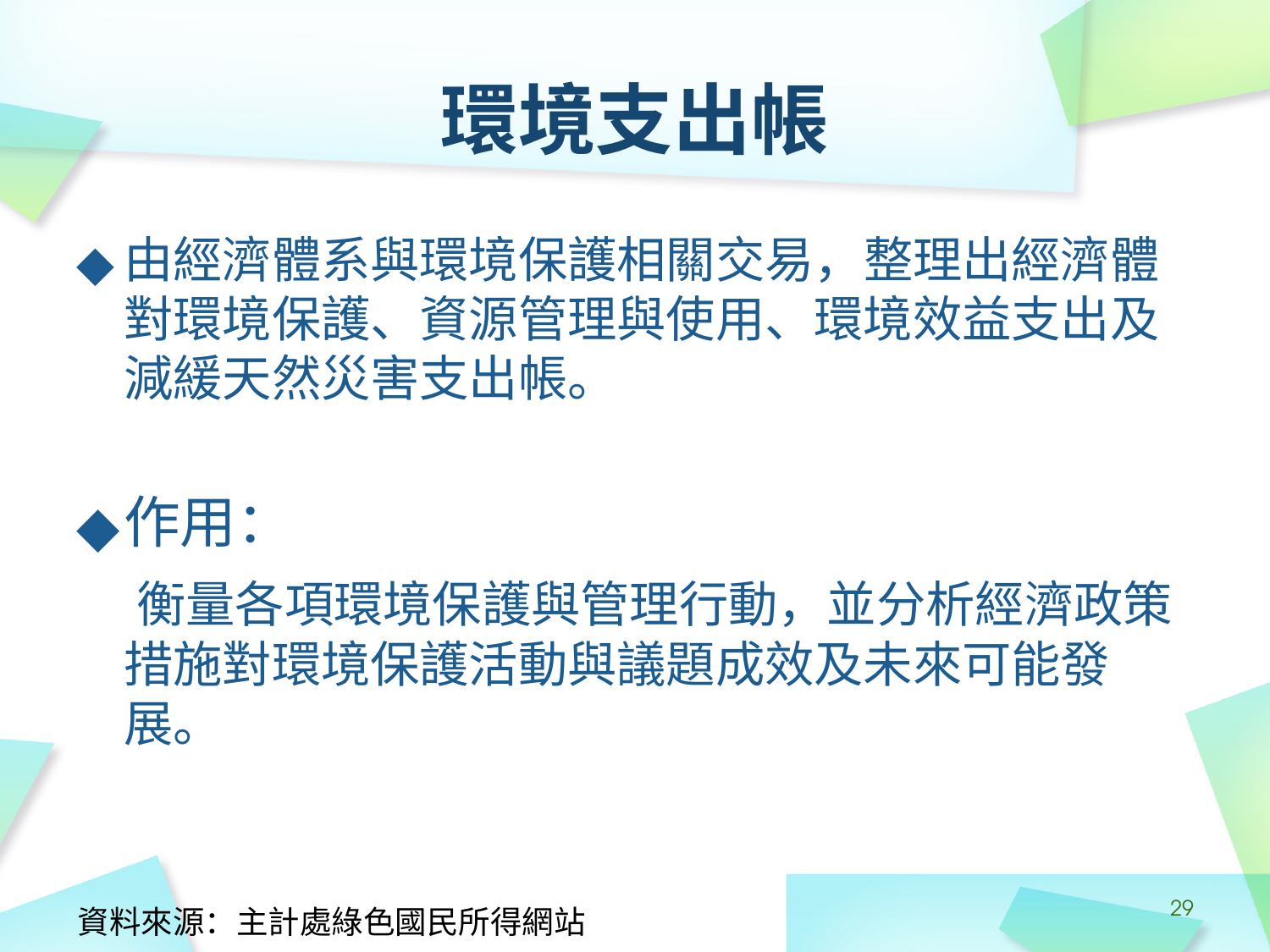

# 環境支出帳
由經濟體系與環境保護相關交易，整理出經濟體對環境保護、資源管理與使用、環境效益支出及減緩天然災害支出帳。

作用：
   衡量各項環境保護與管理行動，並分析經濟政策措施對環境保護活動與議題成效及未來可能發展。
29
資料來源：主計處綠色國民所得網站